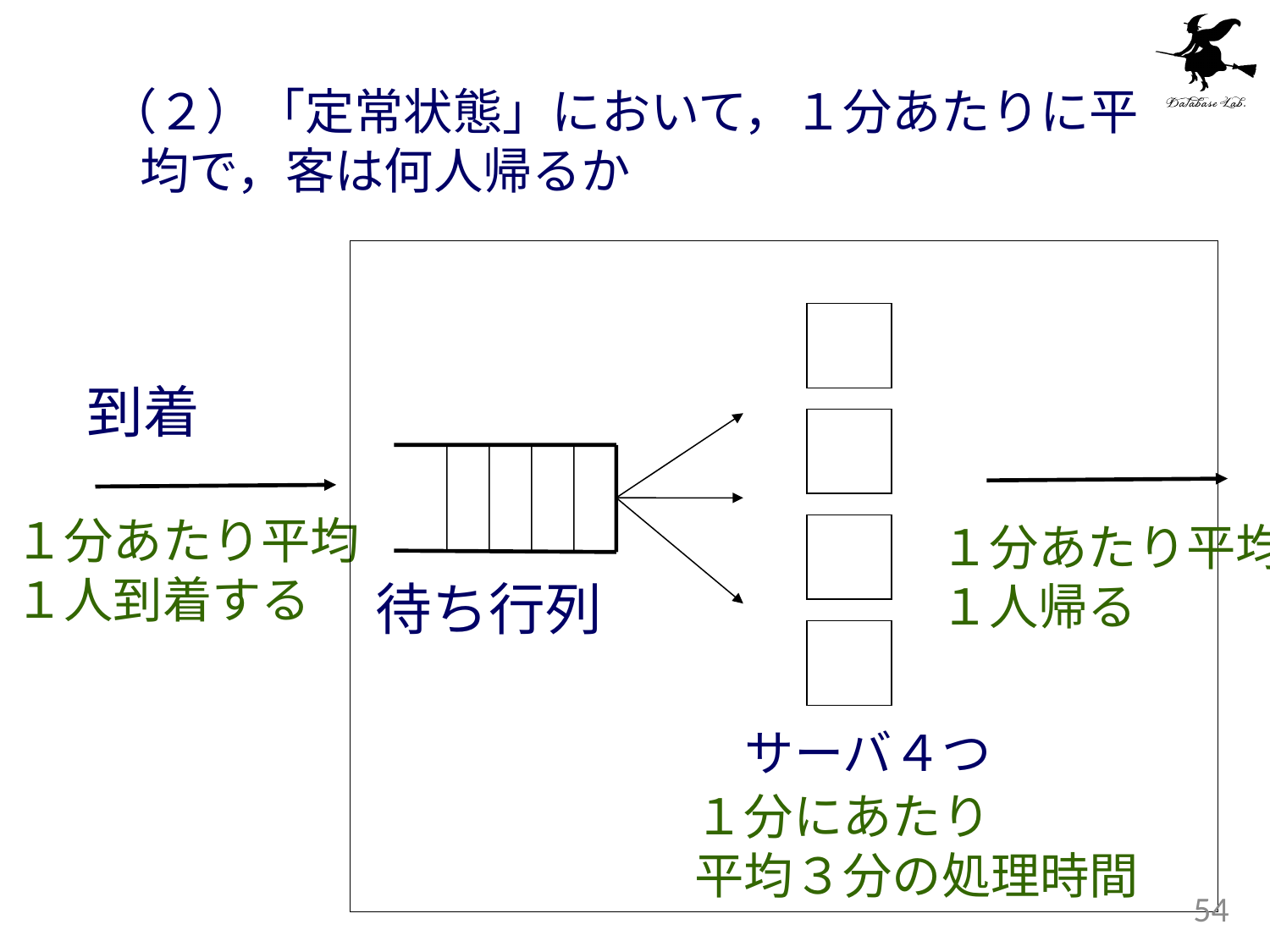

（２）「定常状態」において，１分あたりに平均で，客は何人帰るか

到着

１分あたり平均
１人到着する
１分あたり平均
１人帰る

待ち行列

サーバ４つ
１分にあたり
平均３分の処理時間
54